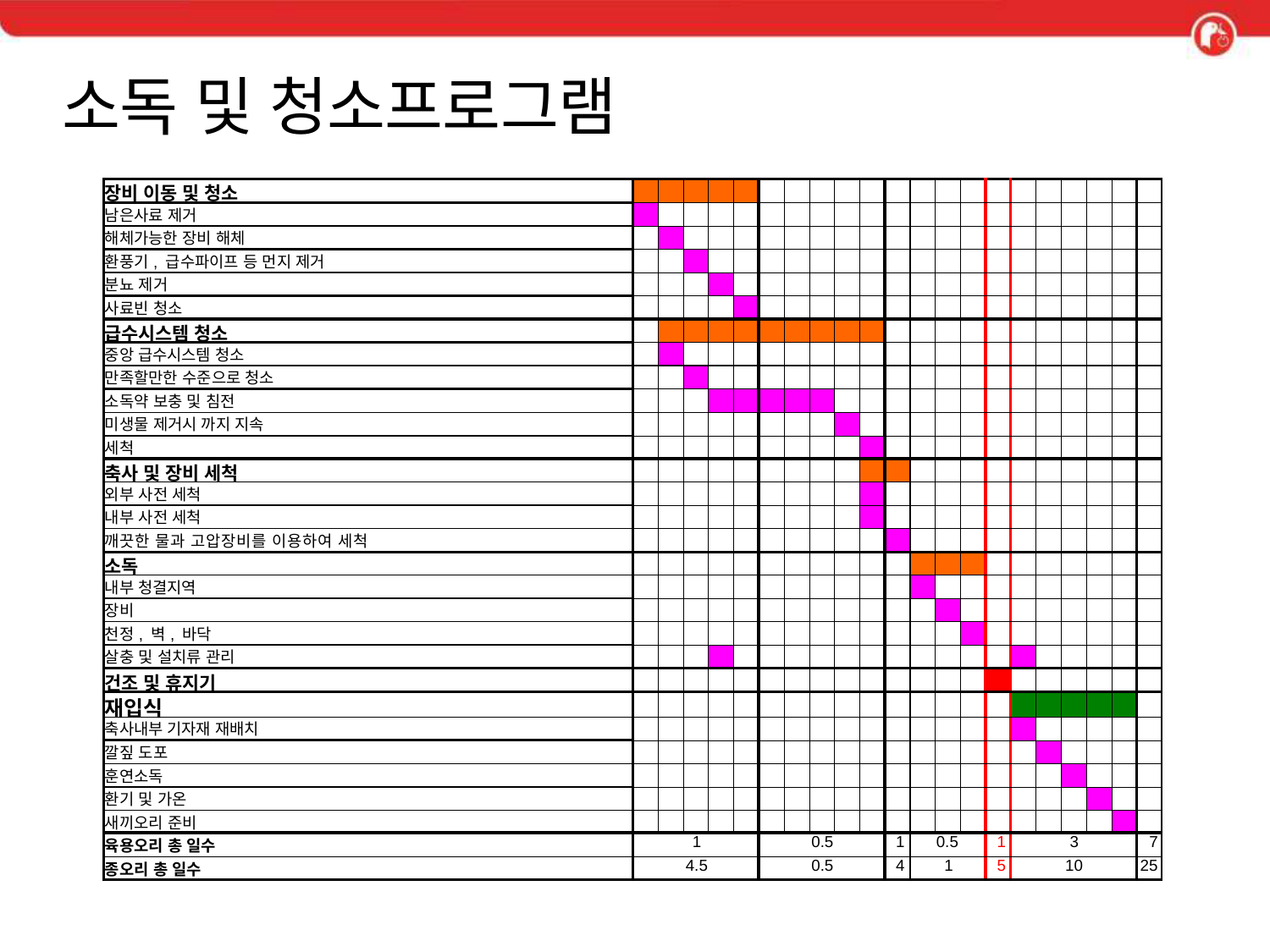

# 소독 및 청소프로그램
| 장비 이동 및 청소 |  |  |  |  |  |  |  |  |  |  |  |  |  |  |  |  |  |  |  |  |  |
| --- | --- | --- | --- | --- | --- | --- | --- | --- | --- | --- | --- | --- | --- | --- | --- | --- | --- | --- | --- | --- | --- |
| 남은사료 제거 |  |  |  |  |  |  |  |  |  |  |  |  |  |  |  |  |  |  |  |  |  |
| 해체가능한 장비 해체 |  |  |  |  |  |  |  |  |  |  |  |  |  |  |  |  |  |  |  |  |  |
| 환풍기, 급수파이프 등 먼지 제거 |  |  |  |  |  |  |  |  |  |  |  |  |  |  |  |  |  |  |  |  |  |
| 분뇨 제거 |  |  |  |  |  |  |  |  |  |  |  |  |  |  |  |  |  |  |  |  |  |
| 사료빈 청소 |  |  |  |  |  |  |  |  |  |  |  |  |  |  |  |  |  |  |  |  |  |
| 급수시스템 청소 |  |  |  |  |  |  |  |  |  |  |  |  |  |  |  |  |  |  |  |  |  |
| 중앙 급수시스템 청소 |  |  |  |  |  |  |  |  |  |  |  |  |  |  |  |  |  |  |  |  |  |
| 만족할만한 수준으로 청소 |  |  |  |  |  |  |  |  |  |  |  |  |  |  |  |  |  |  |  |  |  |
| 소독약 보충 및 침전 |  |  |  |  |  |  |  |  |  |  |  |  |  |  |  |  |  |  |  |  |  |
| 미생물 제거시 까지 지속 |  |  |  |  |  |  |  |  |  |  |  |  |  |  |  |  |  |  |  |  |  |
| 세척 |  |  |  |  |  |  |  |  |  |  |  |  |  |  |  |  |  |  |  |  |  |
| 축사 및 장비 세척 |  |  |  |  |  |  |  |  |  |  |  |  |  |  |  |  |  |  |  |  |  |
| 외부 사전 세척 |  |  |  |  |  |  |  |  |  |  |  |  |  |  |  |  |  |  |  |  |  |
| 내부 사전 세척 |  |  |  |  |  |  |  |  |  |  |  |  |  |  |  |  |  |  |  |  |  |
| 깨끗한 물과 고압장비를 이용하여 세척 |  |  |  |  |  |  |  |  |  |  |  |  |  |  |  |  |  |  |  |  |  |
| 소독 |  |  |  |  |  |  |  |  |  |  |  |  |  |  |  |  |  |  |  |  |  |
| 내부 청결지역 |  |  |  |  |  |  |  |  |  |  |  |  |  |  |  |  |  |  |  |  |  |
| 장비 |  |  |  |  |  |  |  |  |  |  |  |  |  |  |  |  |  |  |  |  |  |
| 천정, 벽, 바닥 |  |  |  |  |  |  |  |  |  |  |  |  |  |  |  |  |  |  |  |  |  |
| 살충 및 설치류 관리 |  |  |  |  |  |  |  |  |  |  |  |  |  |  |  |  |  |  |  |  |  |
| 건조 및 휴지기 |  |  |  |  |  |  |  |  |  |  |  |  |  |  |  |  |  |  |  |  |  |
| 재입식 |  |  |  |  |  |  |  |  |  |  |  |  |  |  |  |  |  |  |  |  |  |
| 축사내부 기자재 재배치 |  |  |  |  |  |  |  |  |  |  |  |  |  |  |  |  |  |  |  |  |  |
| 깔짚 도포 |  |  |  |  |  |  |  |  |  |  |  |  |  |  |  |  |  |  |  |  |  |
| 훈연소독 |  |  |  |  |  |  |  |  |  |  |  |  |  |  |  |  |  |  |  |  |  |
| 환기 및 가온 |  |  |  |  |  |  |  |  |  |  |  |  |  |  |  |  |  |  |  |  |  |
| 새끼오리 준비 |  |  |  |  |  |  |  |  |  |  |  |  |  |  |  |  |  |  |  |  |  |
| 육용오리 총 일수 | 1 |  |  |  |  | 0.5 |  |  |  |  | 1 | 0.5 |  |  | 1 | 3 |  |  |  |  | 7 |
| 종오리 총 일수 | 4.5 |  |  |  |  | 0.5 |  |  |  |  | 4 | 1 |  |  | 5 | 10 |  |  |  |  | 25 |